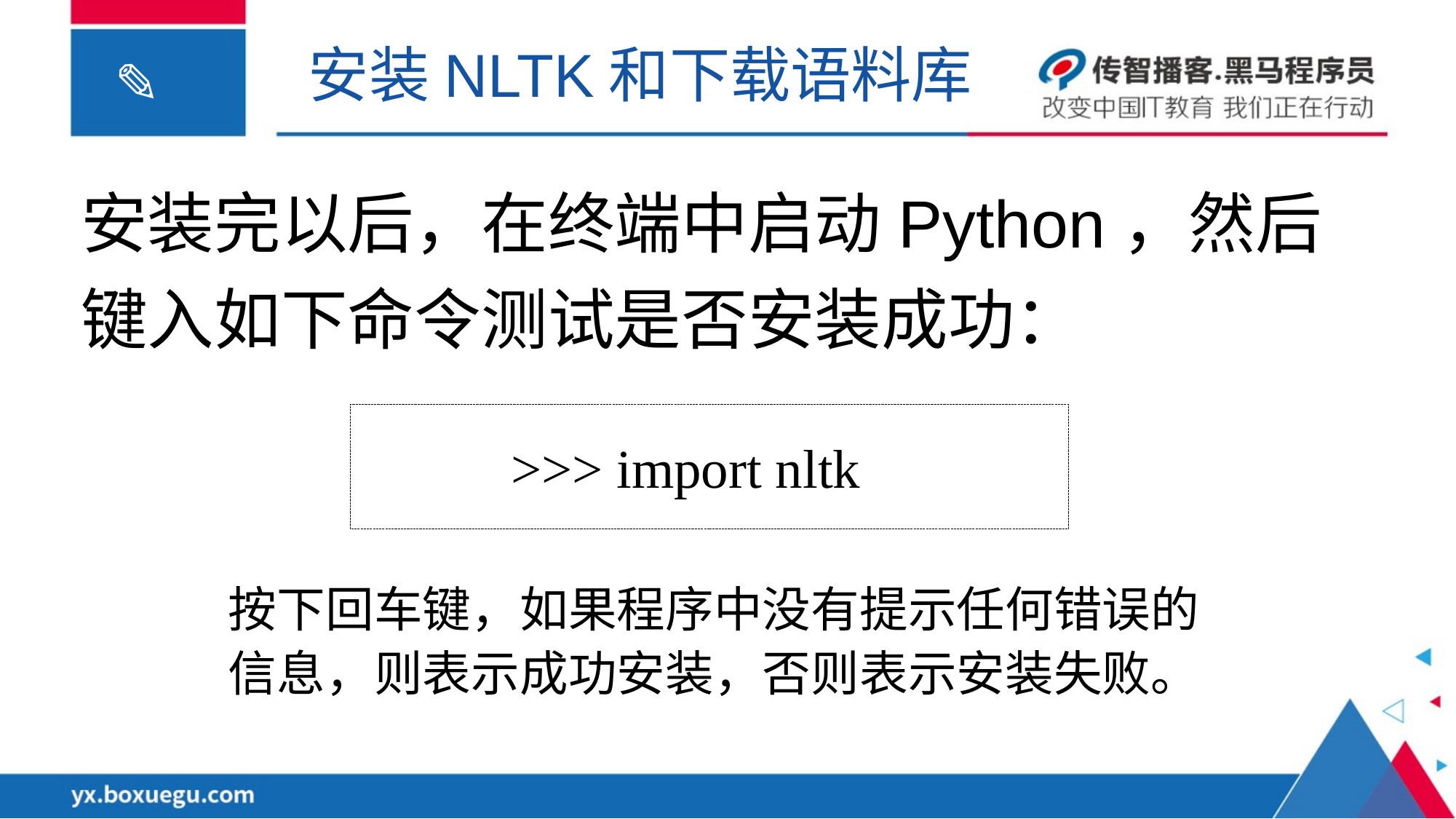

安装NLTK和下载语料库
安装完以后，在终端中启动Python，然后键入如下命令测试是否安装成功：

>>> import nltk
按下回车键，如果程序中没有提示任何错误的信息，则表示成功安装，否则表示安装失败。